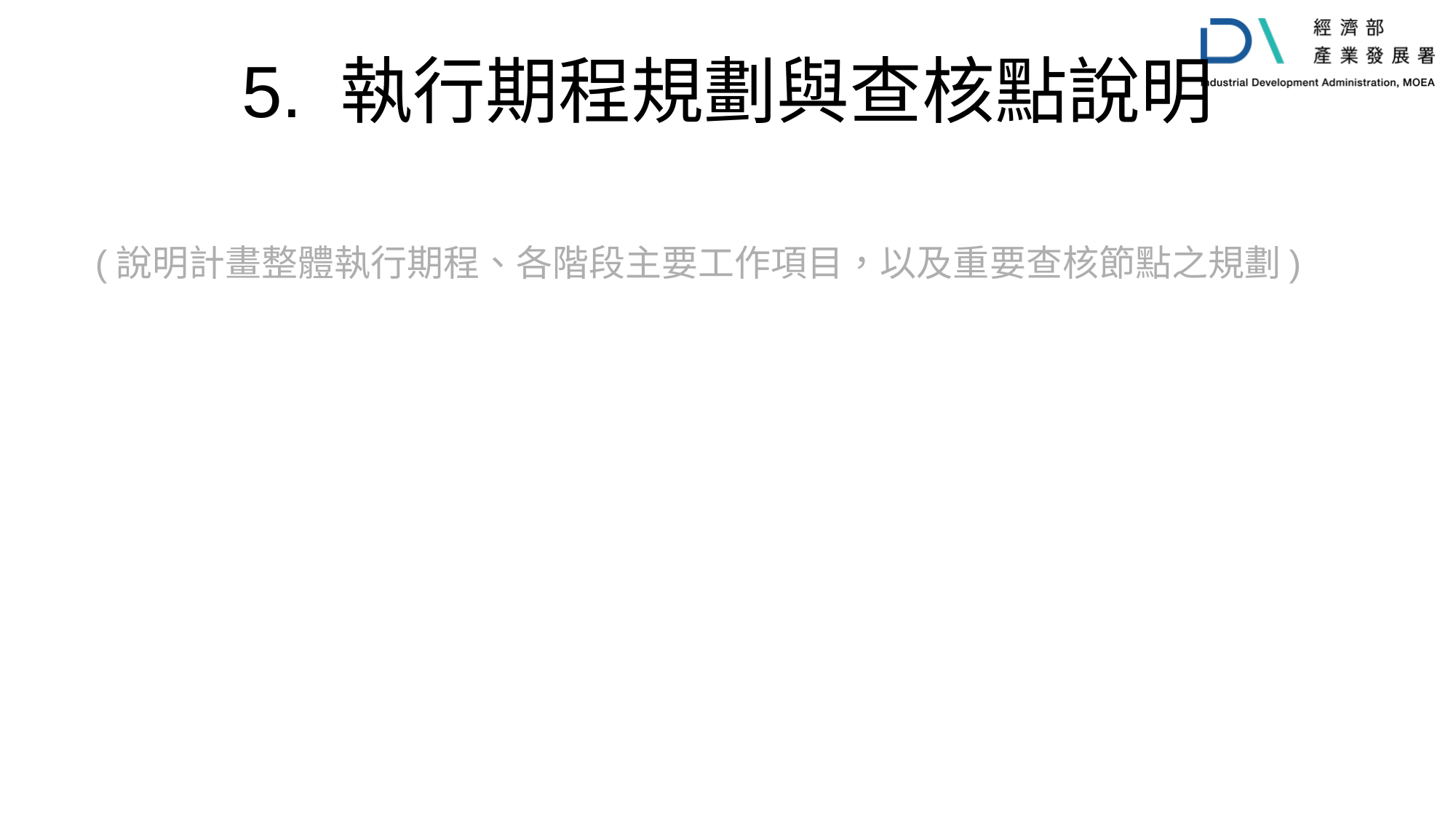

5. 執行期程規劃與查核點說明
(說明計畫整體執行期程、各階段主要工作項目，以及重要查核節點之規劃)